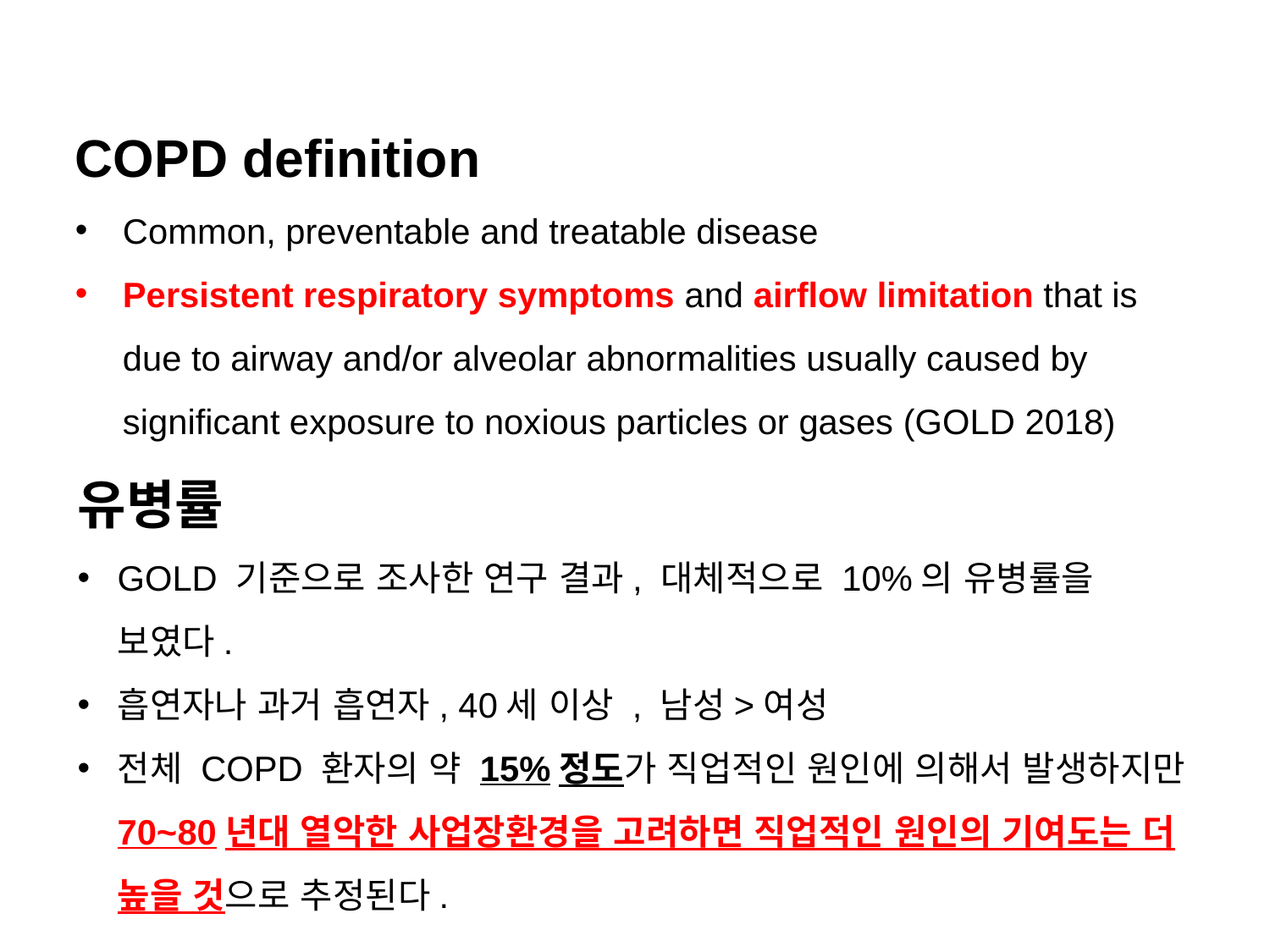

COPD definition
Common, preventable and treatable disease
Persistent respiratory symptoms and airflow limitation that is due to airway and/or alveolar abnormalities usually caused by significant exposure to noxious particles or gases (GOLD 2018)

유병률
GOLD 기준으로 조사한 연구 결과, 대체적으로 10%의 유병률을 보였다.
흡연자나 과거 흡연자, 40세 이상 , 남성>여성
전체 COPD 환자의 약 15%정도가 직업적인 원인에 의해서 발생하지만 70~80년대 열악한 사업장환경을 고려하면 직업적인 원인의 기여도는 더 높을 것으로 추정된다.